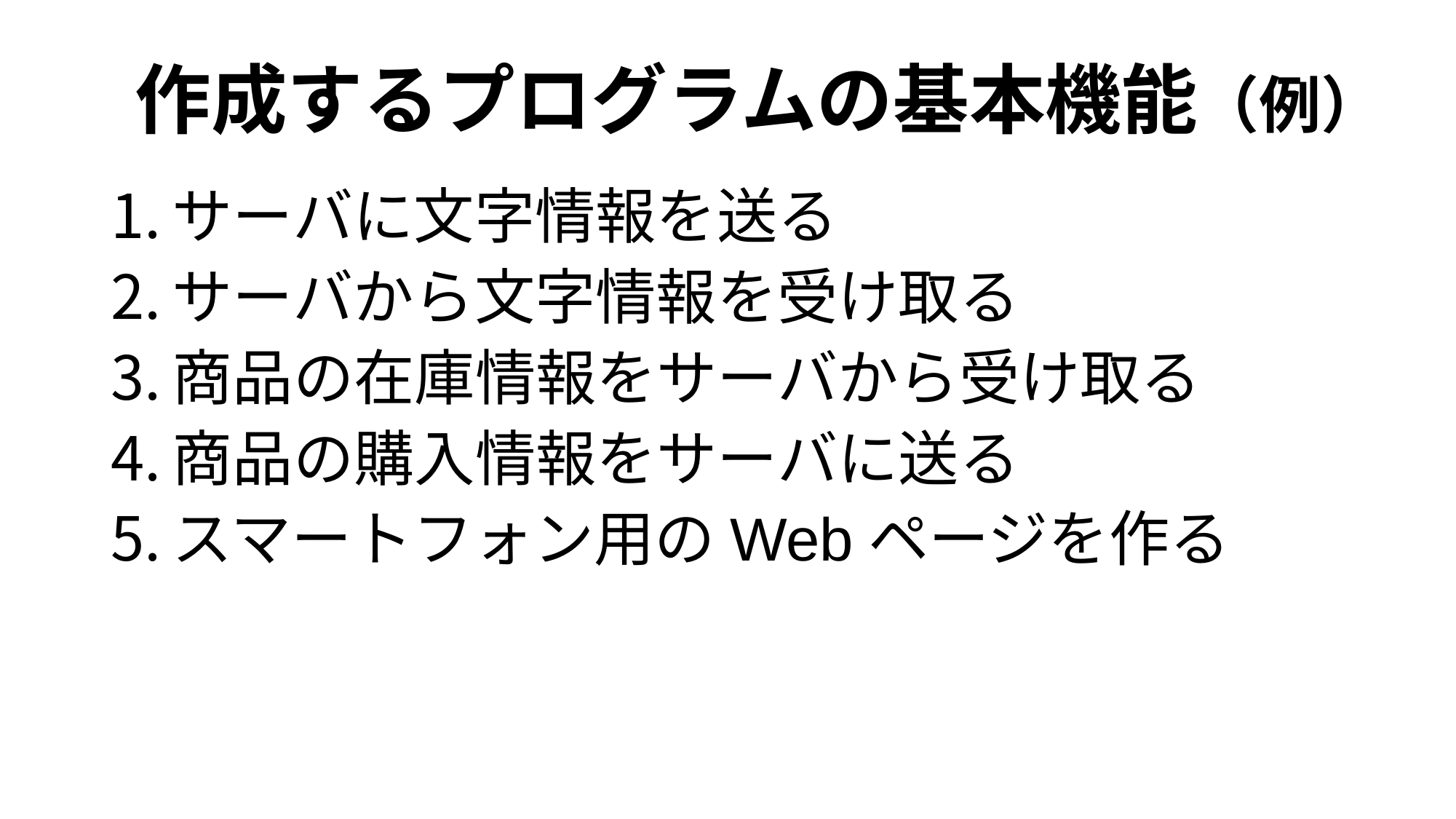

# 作成するプログラムの基本機能（例）
サーバに文字情報を送る
サーバから文字情報を受け取る
商品の在庫情報をサーバから受け取る
商品の購入情報をサーバに送る
スマートフォン用のWebページを作る